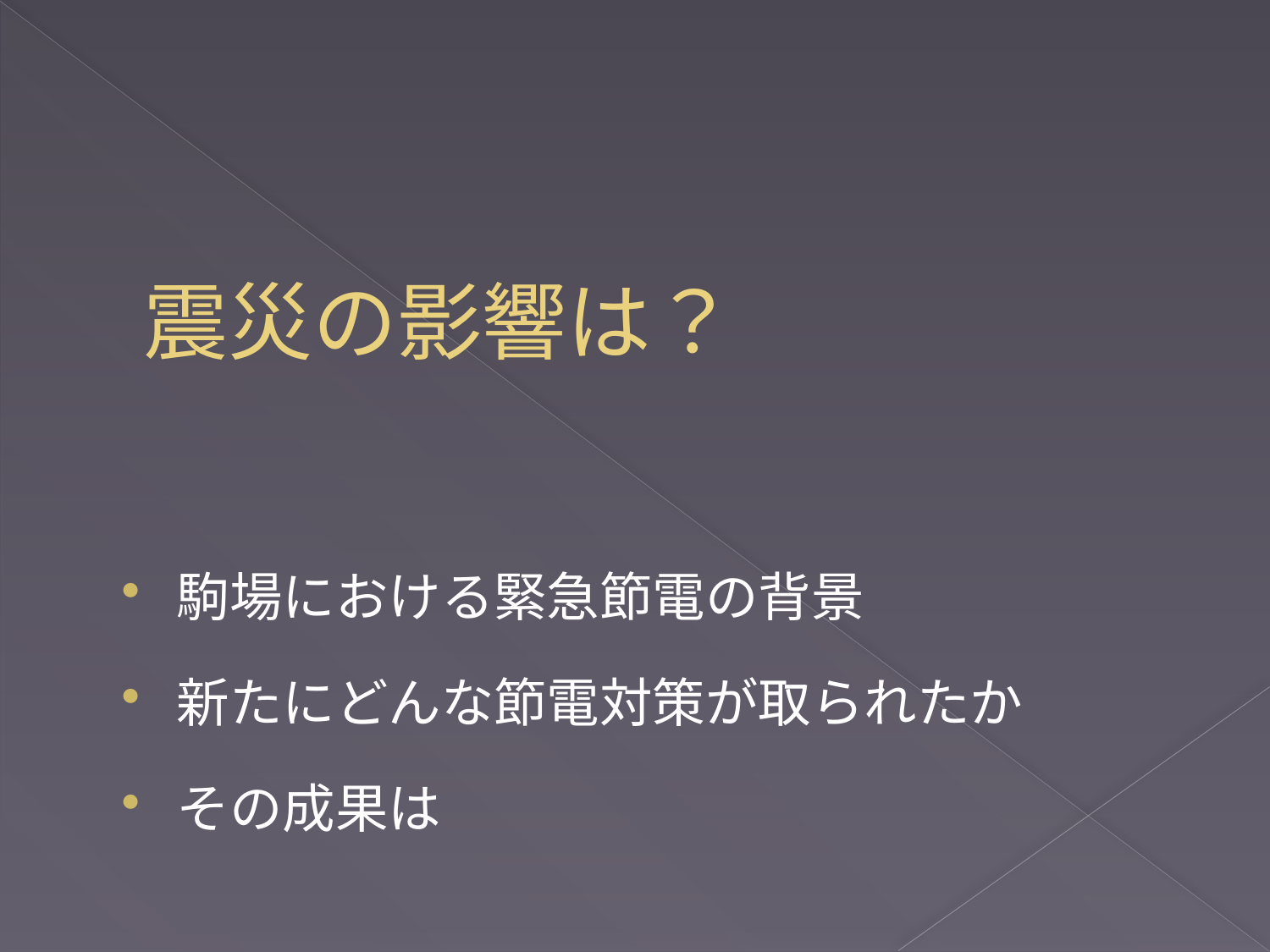

# 震災の影響は？
駒場における緊急節電の背景
新たにどんな節電対策が取られたか
その成果は